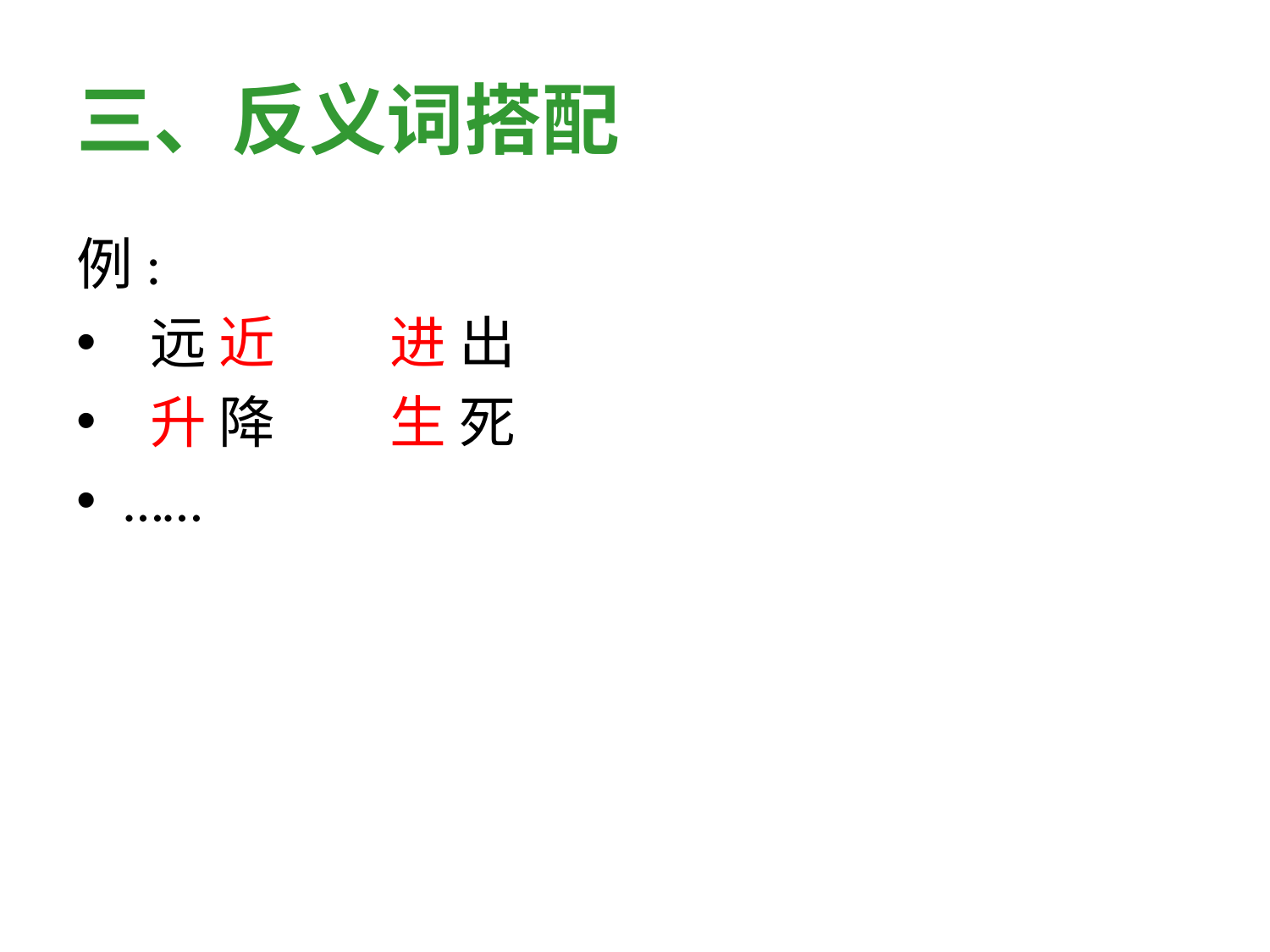

# 三、反义词搭配
例:
 远 近         进 出
 升 降         生 死
……